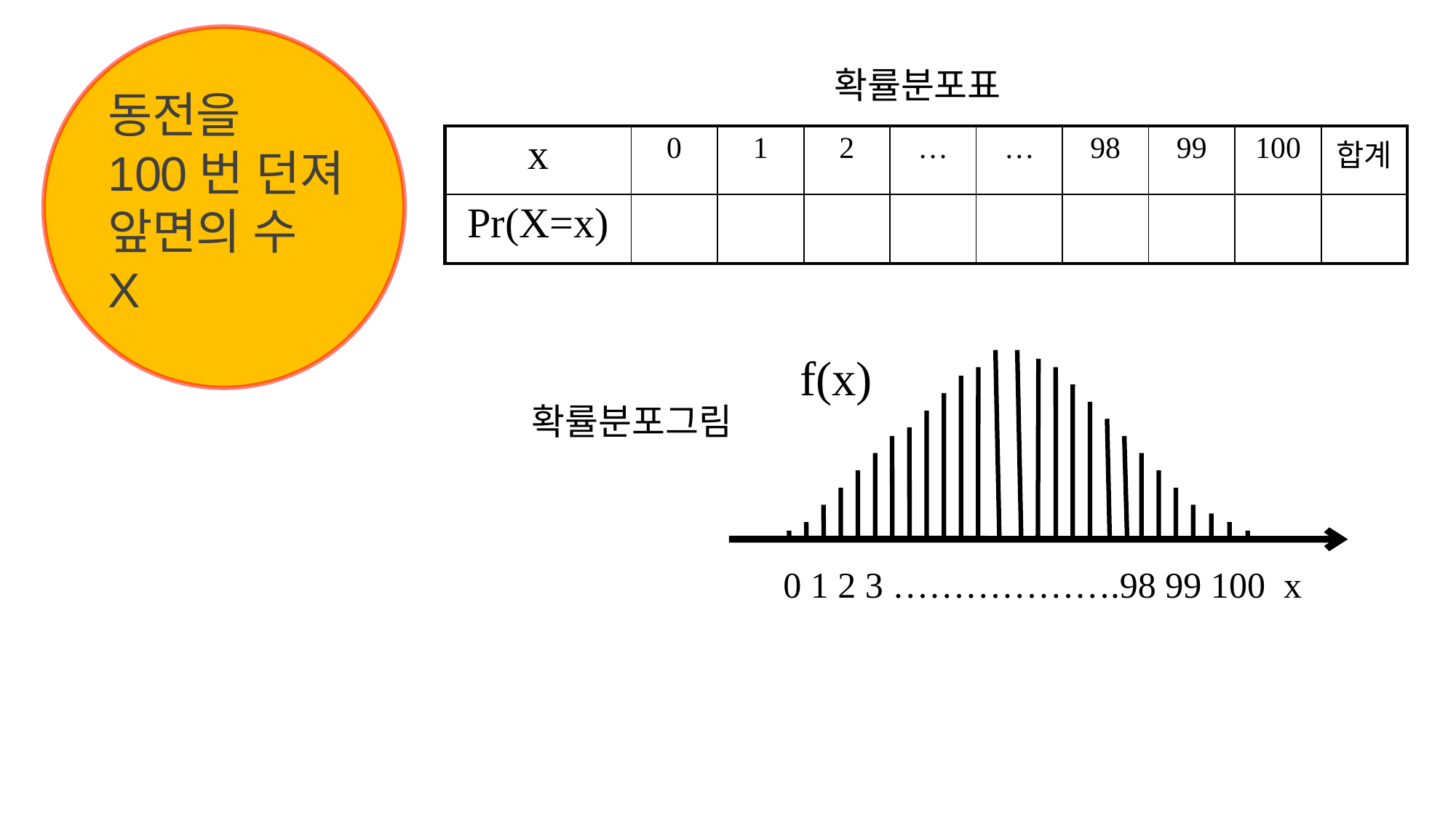

확률분포표
# 동전을 100번 던져 앞면의 수 X
| x | 0 | 1 | 2 | … | … | 98 | 99 | 100 | 합계 |
| --- | --- | --- | --- | --- | --- | --- | --- | --- | --- |
| Pr(X=x) |  |  |  |  |  |  |  |  |  |
f(x)

확률분포그림

 0 1 2 3 ……………….98 99 100  x